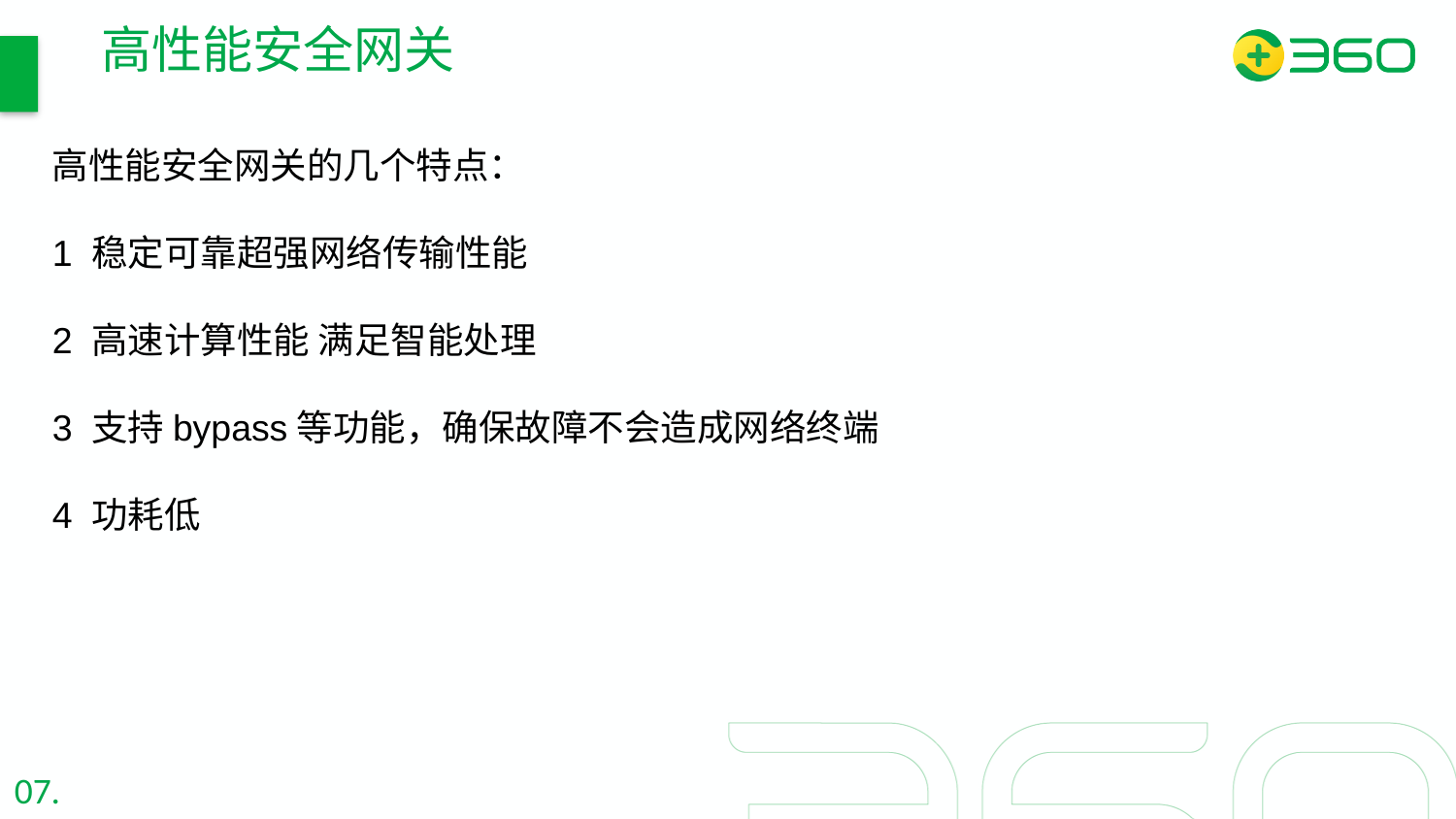

高性能安全网关

高性能安全网关的几个特点：

1 稳定可靠超强网络传输性能

2 高速计算性能 满足智能处理

3 支持bypass等功能，确保故障不会造成网络终端

4 功耗低
07.